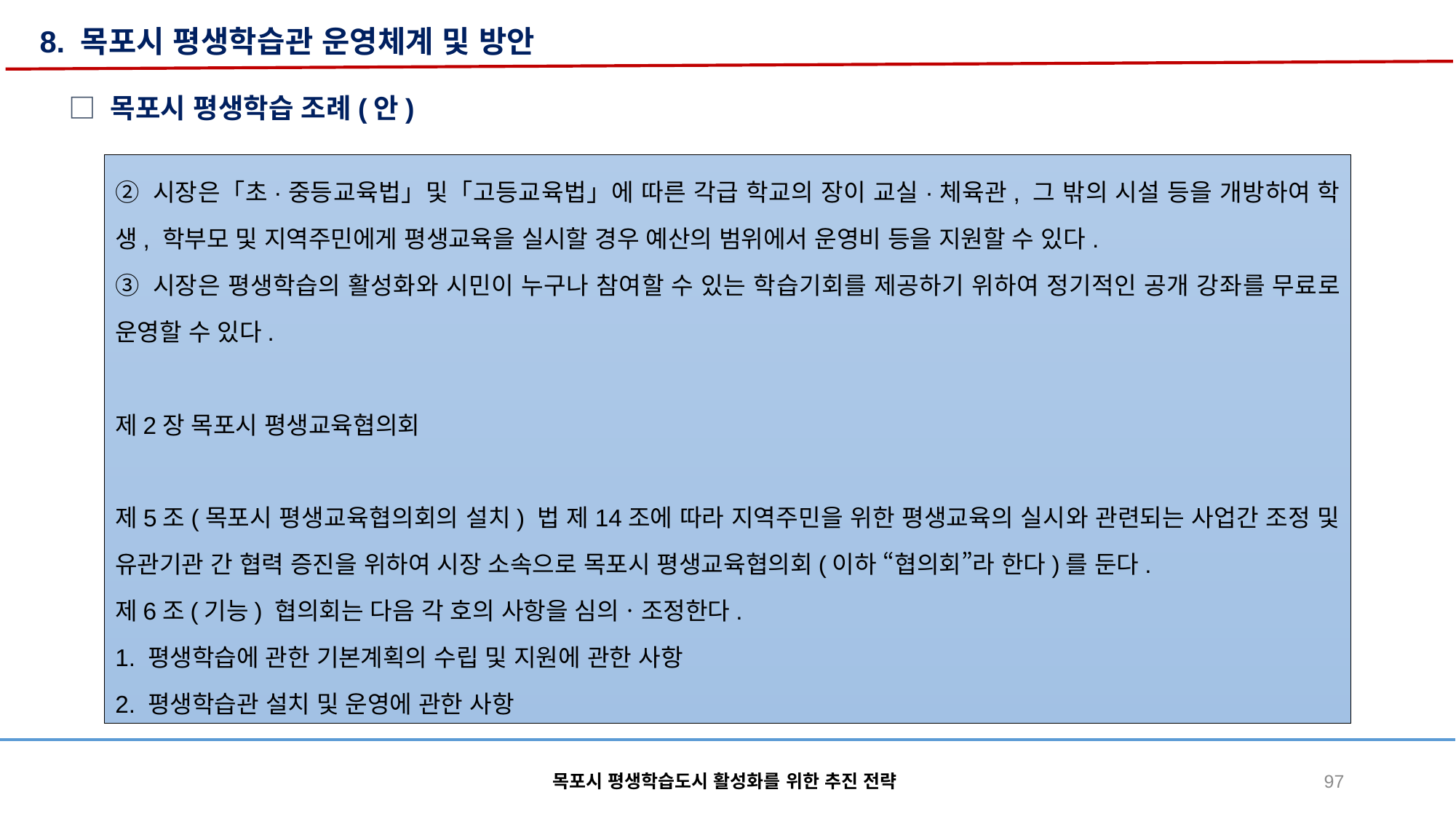

8. 목포시 평생학습관 운영체계 및 방안
□ 목포시 평생학습 조례(안)
② 시장은「초·중등교육법」및「고등교육법」에 따른 각급 학교의 장이 교실·체육관, 그 밖의 시설 등을 개방하여 학생, 학부모 및 지역주민에게 평생교육을 실시할 경우 예산의 범위에서 운영비 등을 지원할 수 있다.
③ 시장은 평생학습의 활성화와 시민이 누구나 참여할 수 있는 학습기회를 제공하기 위하여 정기적인 공개 강좌를 무료로 운영할 수 있다.

제2장 목포시 평생교육협의회

제5조(목포시 평생교육협의회의 설치) 법 제14조에 따라 지역주민을 위한 평생교육의 실시와 관련되는 사업간 조정 및 유관기관 간 협력 증진을 위하여 시장 소속으로 목포시 평생교육협의회(이하 “협의회”라 한다)를 둔다.
제6조(기능) 협의회는 다음 각 호의 사항을 심의ㆍ조정한다.
1. 평생학습에 관한 기본계획의 수립 및 지원에 관한 사항
2. 평생학습관 설치 및 운영에 관한 사항
목포시 평생학습도시 활성화를 위한 추진 전략
97